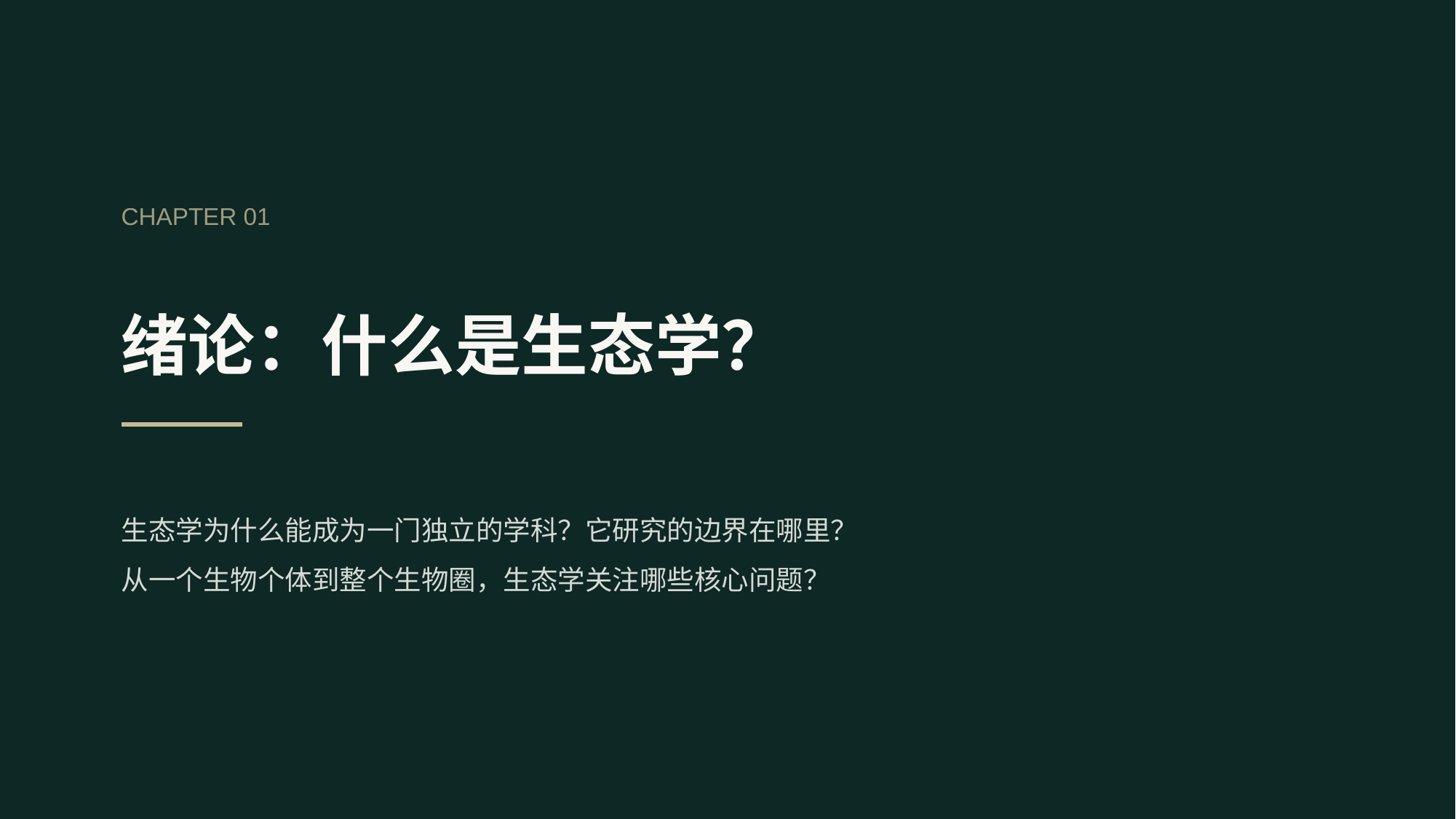

CHAPTER 01
绪论：什么是生态学？
生态学为什么能成为一门独立的学科？它研究的边界在哪里？
从一个生物个体到整个生物圈，生态学关注哪些核心问题？